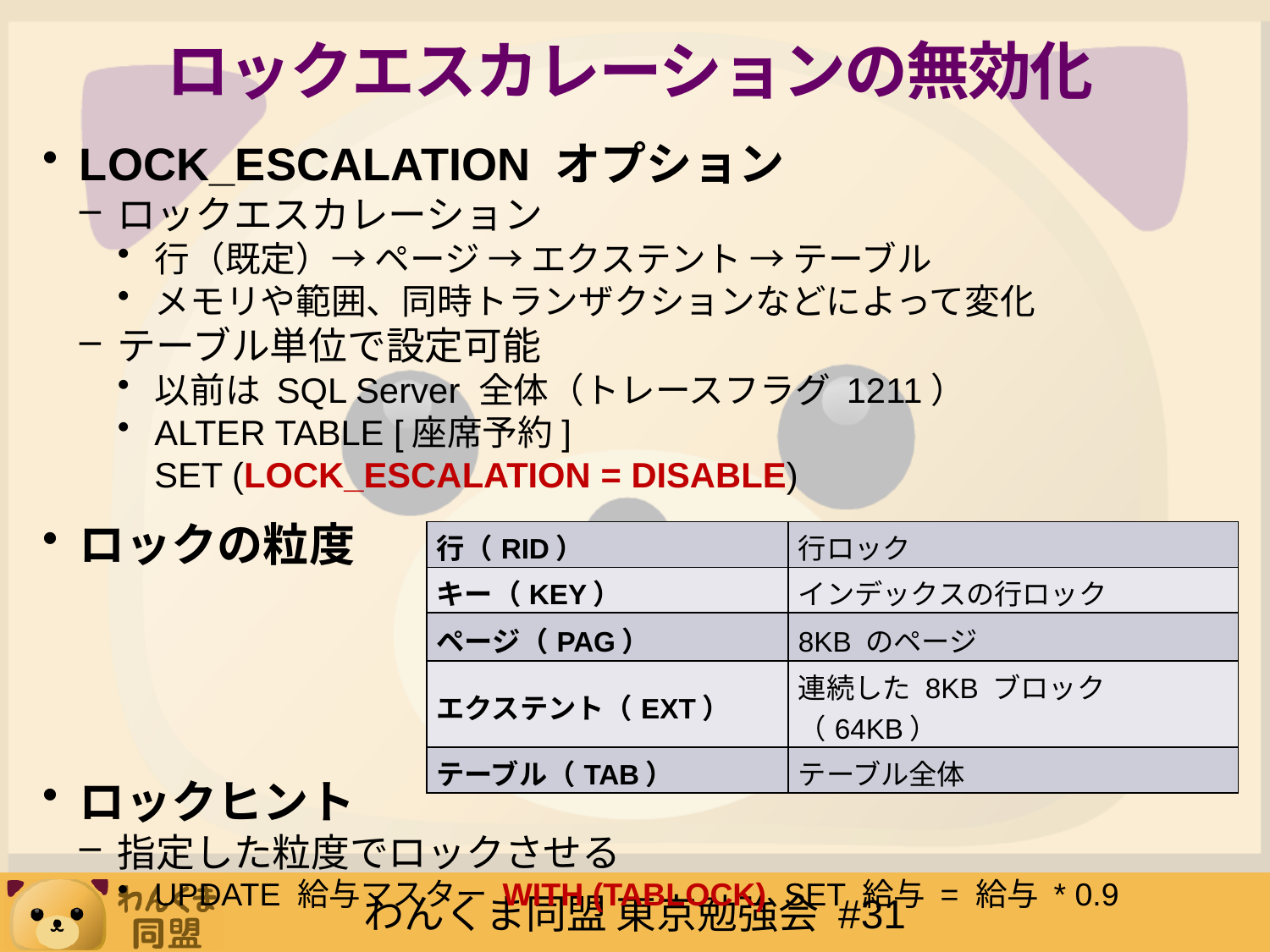

# ロックエスカレーションの無効化
LOCK_ESCALATION オプション
ロックエスカレーション
行（既定）→ ページ → エクステント → テーブル
メモリや範囲、同時トランザクションなどによって変化
テーブル単位で設定可能
以前は SQL Server 全体（トレースフラグ 1211）
ALTER TABLE [座席予約]
SET (LOCK_ESCALATION = DISABLE)
ロックの粒度

ロックヒント
指定した粒度でロックさせる
UPDATE 給与マスター WITH (TABLOCK)  SET 給与 = 給与 * 0.9
| 行（RID） | 行ロック |
| --- | --- |
| キー（KEY） | インデックスの行ロック |
| ページ（PAG） | 8KB のページ |
| エクステント（EXT） | 連続した 8KB ブロック（64KB） |
| テーブル（TAB） | テーブル全体 |